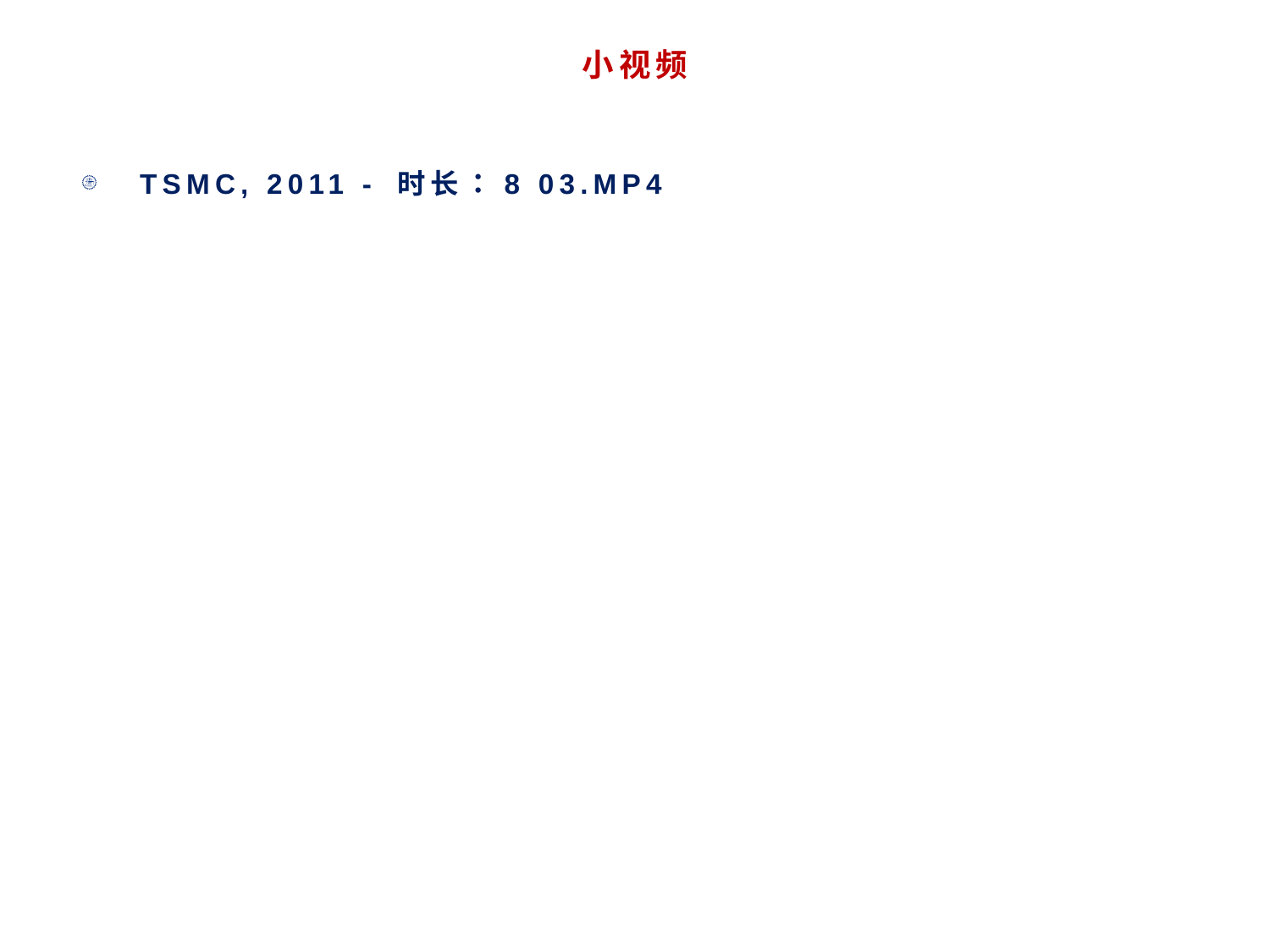

# 小视频
TSMC, 2011 - 时长：8 03.MP4